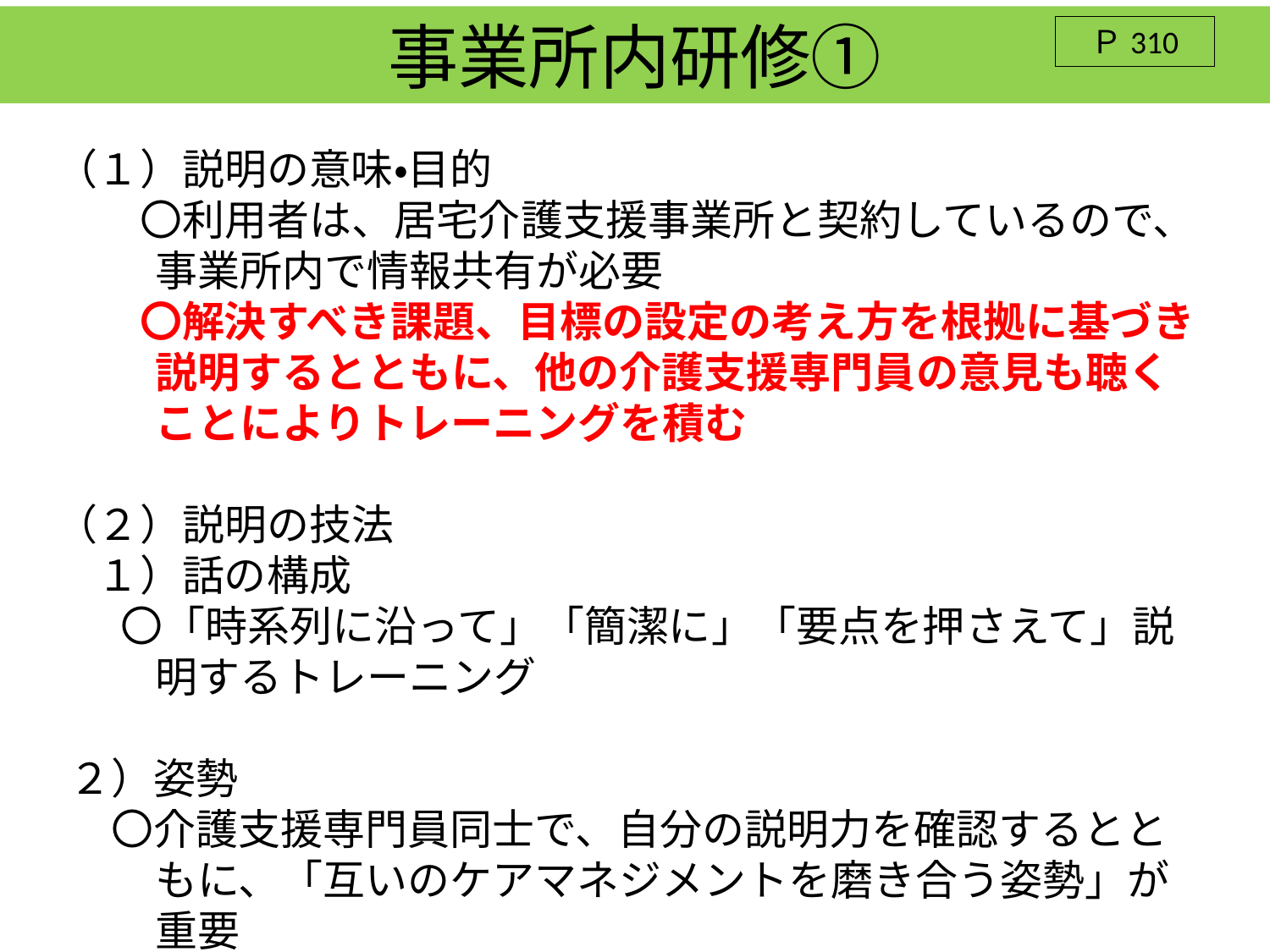

事業所内研修①
Ｐ310
（１）説明の意味・目的
　　〇利用者は、居宅介護支援事業所と契約しているので、事業所内で情報共有が必要
　　〇解決すべき課題、目標の設定の考え方を根拠に基づき説明するとともに、他の介護支援専門員の意見も聴くことによりトレーニングを積む

（２）説明の技法
　１）話の構成
　 〇「時系列に沿って」「簡潔に」「要点を押さえて」説明するトレーニング

２）姿勢
　〇介護支援専門員同士で、自分の説明力を確認するとともに、「互いのケアマネジメントを磨き合う姿勢」が重要